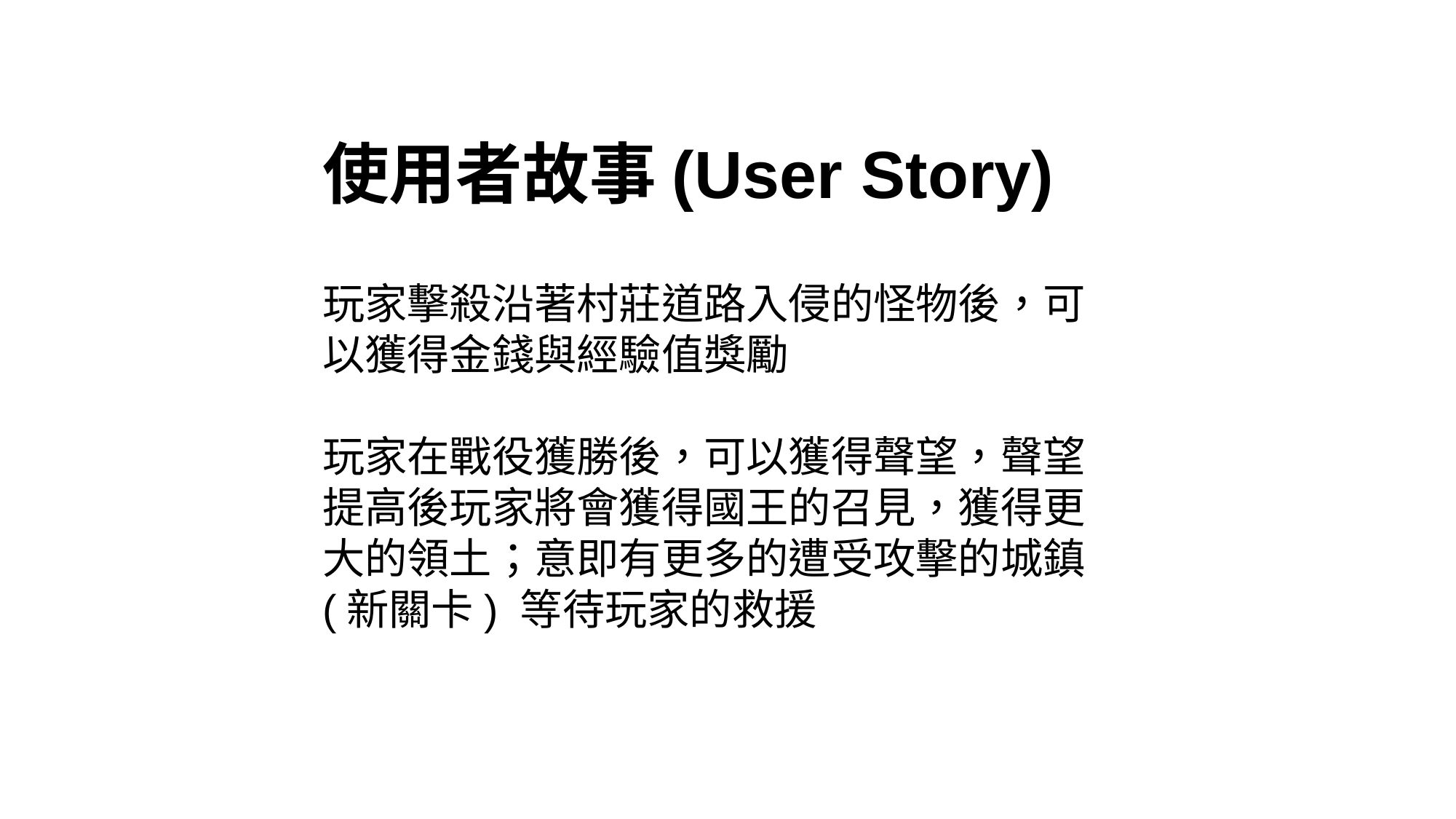

# 使用者故事(User Story)
玩家擊殺沿著村莊道路入侵的怪物後，可以獲得金錢與經驗值獎勵

玩家在戰役獲勝後，可以獲得聲望，聲望提高後玩家將會獲得國王的召見，獲得更大的領土；意即有更多的遭受攻擊的城鎮 (新關卡) 等待玩家的救援